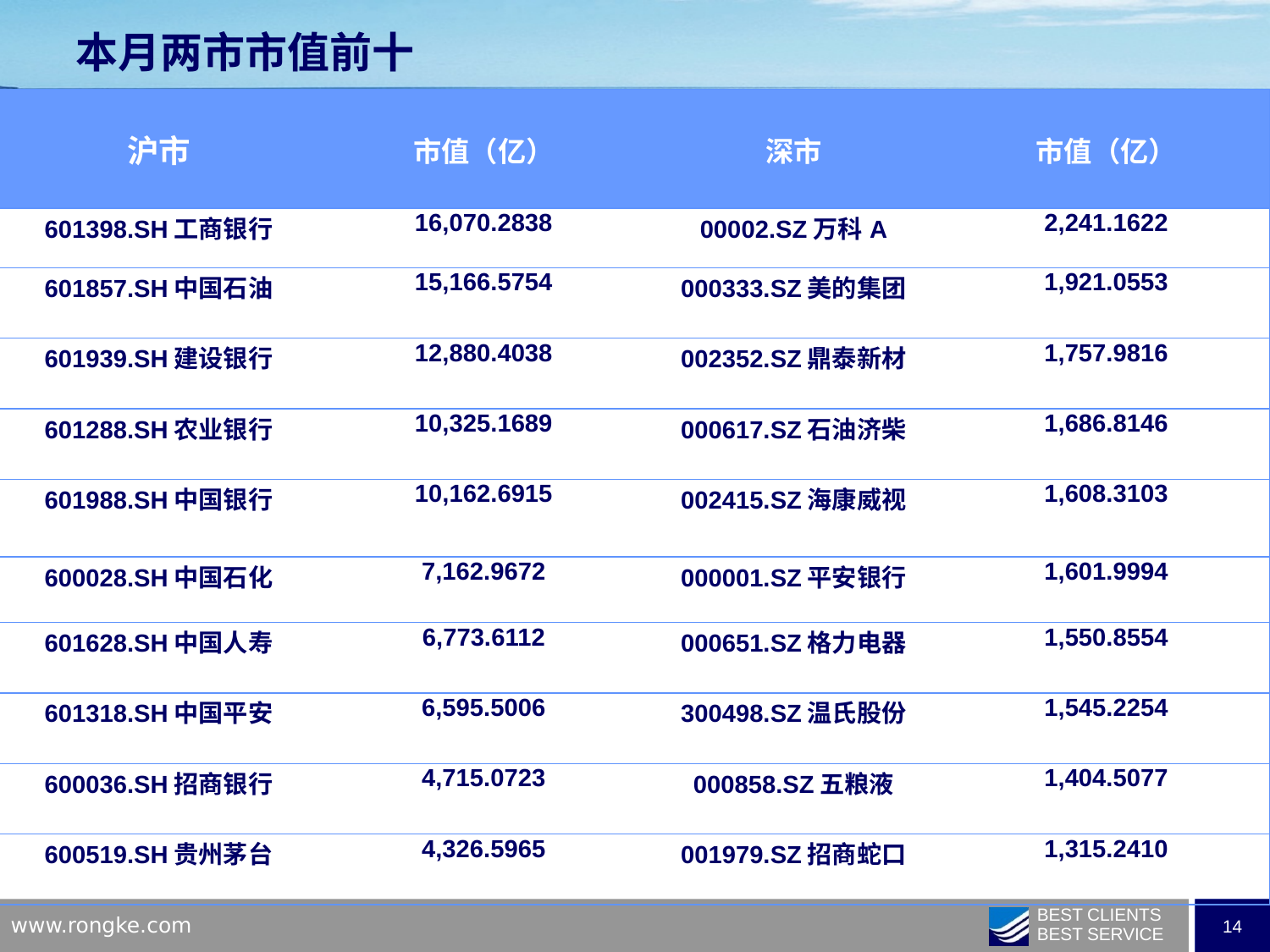

本月两市市值前十
| 沪市 | 市值（亿） | 深市 | 市值（亿） |
| --- | --- | --- | --- |
| 601398.SH工商银行 | 16,070.2838 | 00002.SZ万科A | 2,241.1622 |
| 601857.SH中国石油 | 15,166.5754 | 000333.SZ美的集团 | 1,921.0553 |
| 601939.SH建设银行 | 12,880.4038 | 002352.SZ鼎泰新材 | 1,757.9816 |
| 601288.SH农业银行 | 10,325.1689 | 000617.SZ石油济柴 | 1,686.8146 |
| 601988.SH中国银行 | 10,162.6915 | 002415.SZ海康威视 | 1,608.3103 |
| 600028.SH中国石化 | 7,162.9672 | 000001.SZ平安银行 | 1,601.9994 |
| 601628.SH中国人寿 | 6,773.6112 | 000651.SZ格力电器 | 1,550.8554 |
| 601318.SH中国平安 | 6,595.5006 | 300498.SZ温氏股份 | 1,545.2254 |
| 600036.SH招商银行 | 4,715.0723 | 000858.SZ五粮液 | 1,404.5077 |
| 600519.SH贵州茅台 | 4,326.5965 | 001979.SZ招商蛇口 | 1,315.2410 |